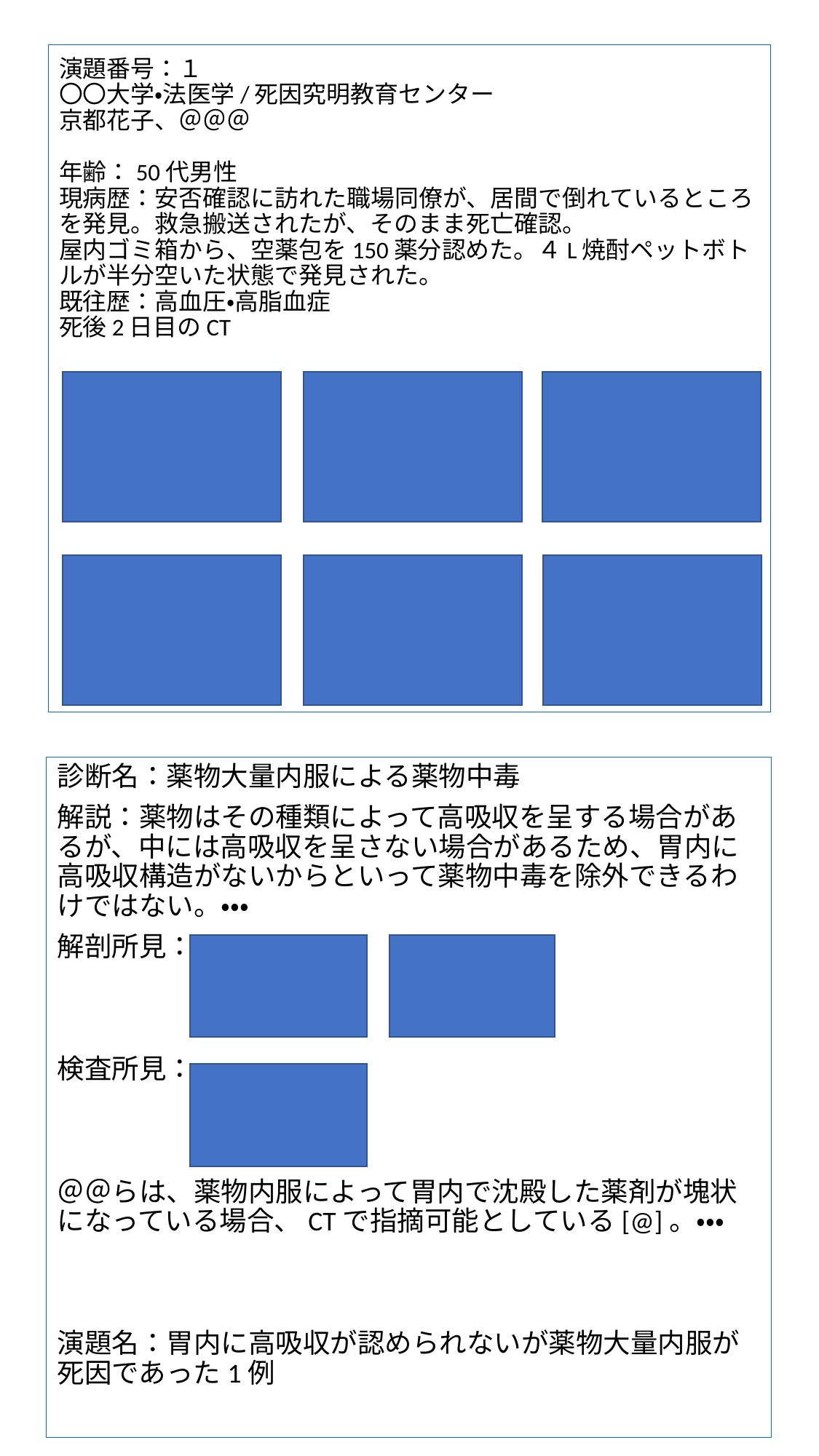

演題番号：１
〇〇大学・法医学/死因究明教育センター
京都花子、＠＠＠
年齢：50代男性
現病歴：安否確認に訪れた職場同僚が、居間で倒れているところを発見。救急搬送されたが、そのまま死亡確認。
屋内ゴミ箱から、空薬包を150薬分認めた。４L焼酎ペットボトルが半分空いた状態で発見された。
既往歴：高血圧・高脂血症
死後2日目のCT
#

診断名：薬物大量内服による薬物中毒
解説：薬物はその種類によって高吸収を呈する場合があるが、中には高吸収を呈さない場合があるため、胃内に高吸収構造がないからといって薬物中毒を除外できるわけではない。・・・
解剖所見：

検査所見：

＠＠らは、薬物内服によって胃内で沈殿した薬剤が塊状になっている場合、CTで指摘可能としている[@]。・・・

演題名：胃内に高吸収が認められないが薬物大量内服が死因であった1例